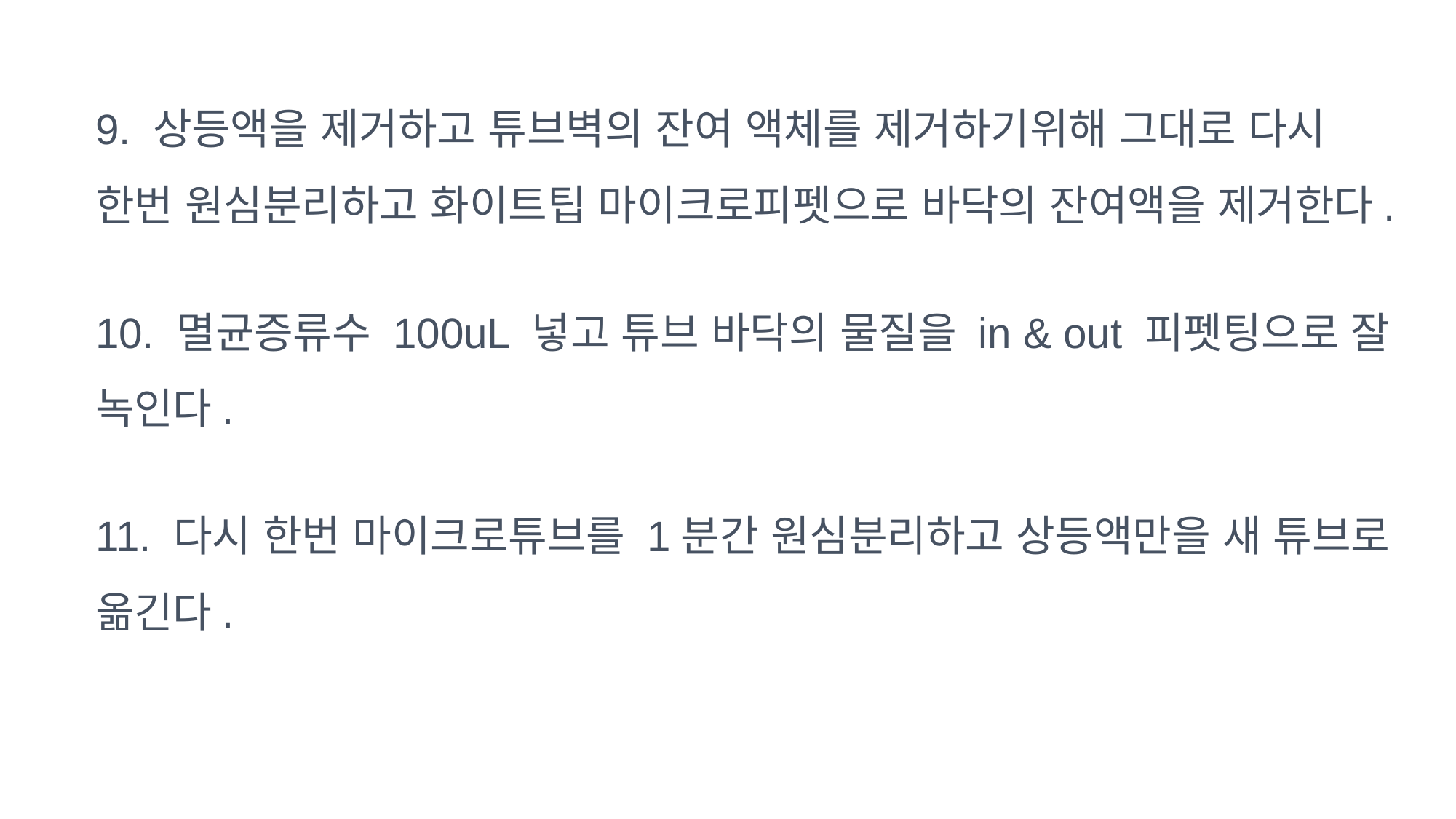

9. 상등액을 제거하고 튜브벽의 잔여 액체를 제거하기위해 그대로 다시 한번 원심분리하고 화이트팁 마이크로피펫으로 바닥의 잔여액을 제거한다.

10. 멸균증류수 100uL 넣고 튜브 바닥의 물질을 in & out 피펫팅으로 잘 녹인다.

11. 다시 한번 마이크로튜브를 1분간 원심분리하고 상등액만을 새 튜브로 옮긴다.